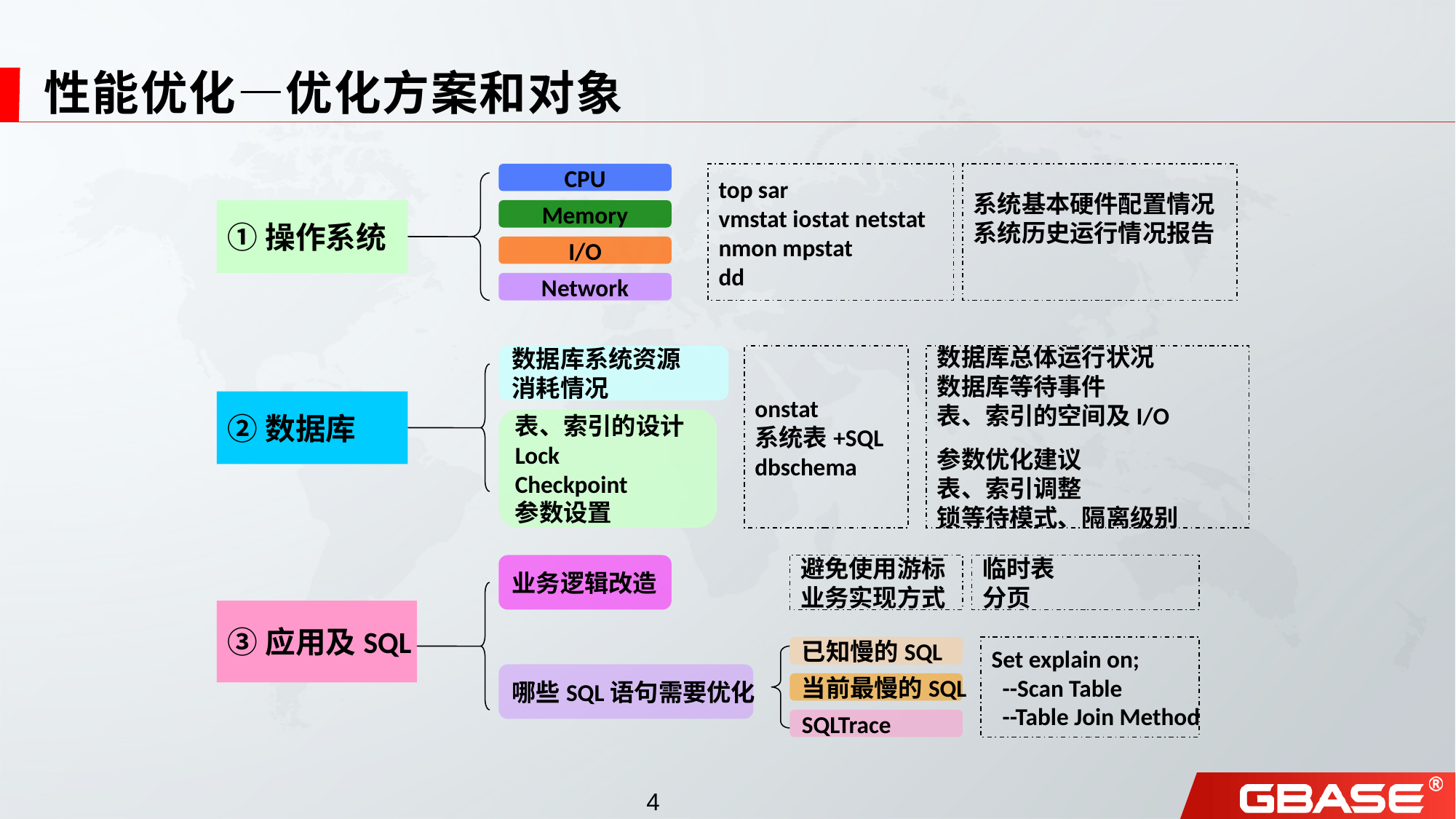

# 性能优化—优化方案和对象
CPU
top sar
vmstat iostat netstat
nmon mpstat
dd
系统基本硬件配置情况
系统历史运行情况报告

①操作系统
Memory

I/O
Network
数据库系统资源
消耗情况
onstat
系统表+SQL
dbschema
数据库总体运行状况
数据库等待事件
表、索引的空间及I/O

参数优化建议
表、索引调整
锁等待模式、隔离级别

②数据库
表、索引的设计
Lock
Checkpoint
参数设置

业务逻辑改造
避免使用游标
业务实现方式
临时表
分页

③应用及SQL
已知慢的SQL
Set explain on;
  --Scan Table
  --Table Join Method

哪些SQL语句需要优化
当前最慢的SQL
SQLTrace